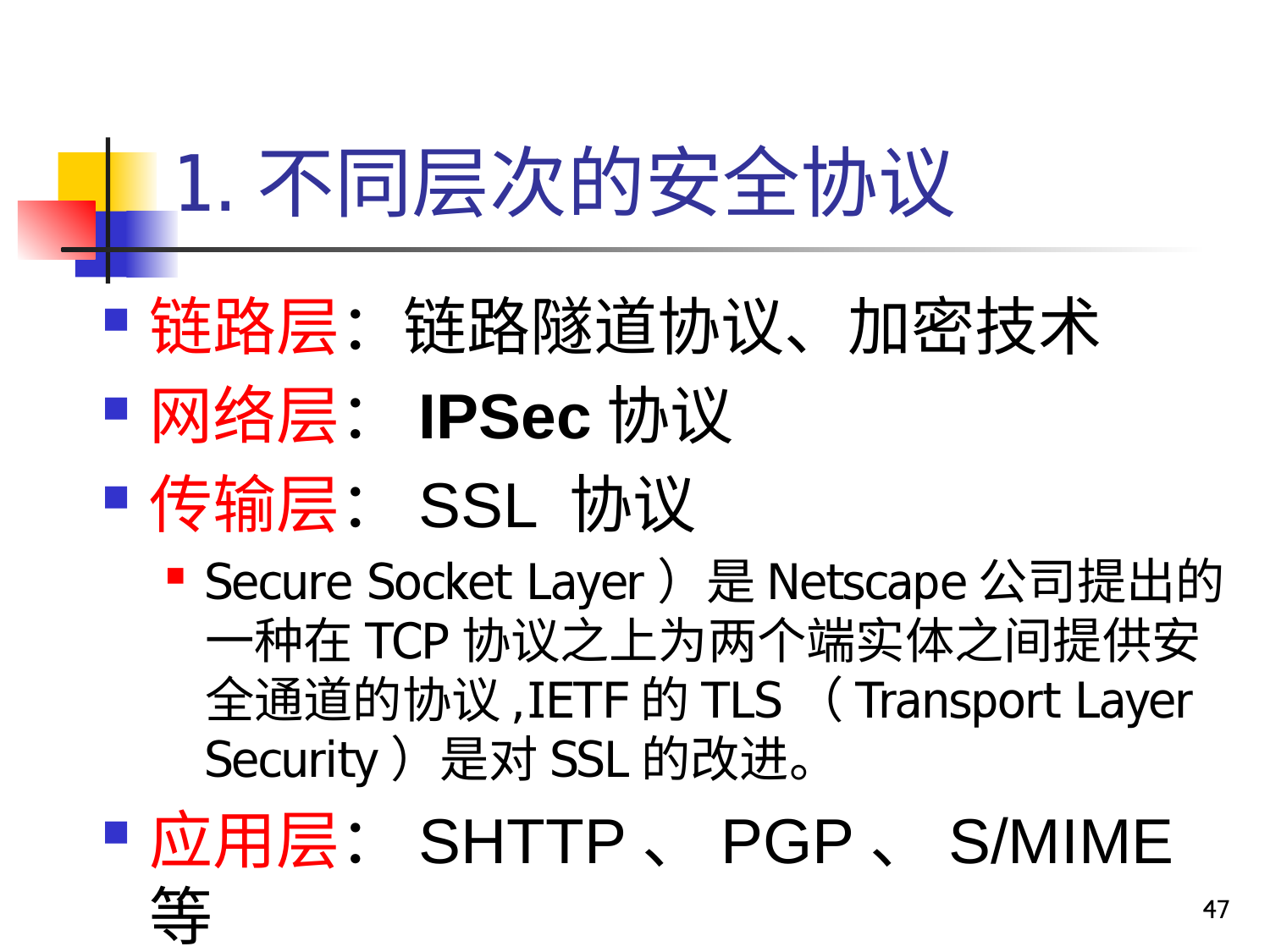

# 1.不同层次的安全协议
链路层：链路隧道协议、加密技术
网络层：IPSec协议
传输层：SSL 协议
Secure Socket Layer）是Netscape公司提出的一种在TCP协议之上为两个端实体之间提供安全通道的协议,IETF的TLS（Transport Layer Security）是对SSL的改进。
应用层：SHTTP、PGP、S/MIME等
47